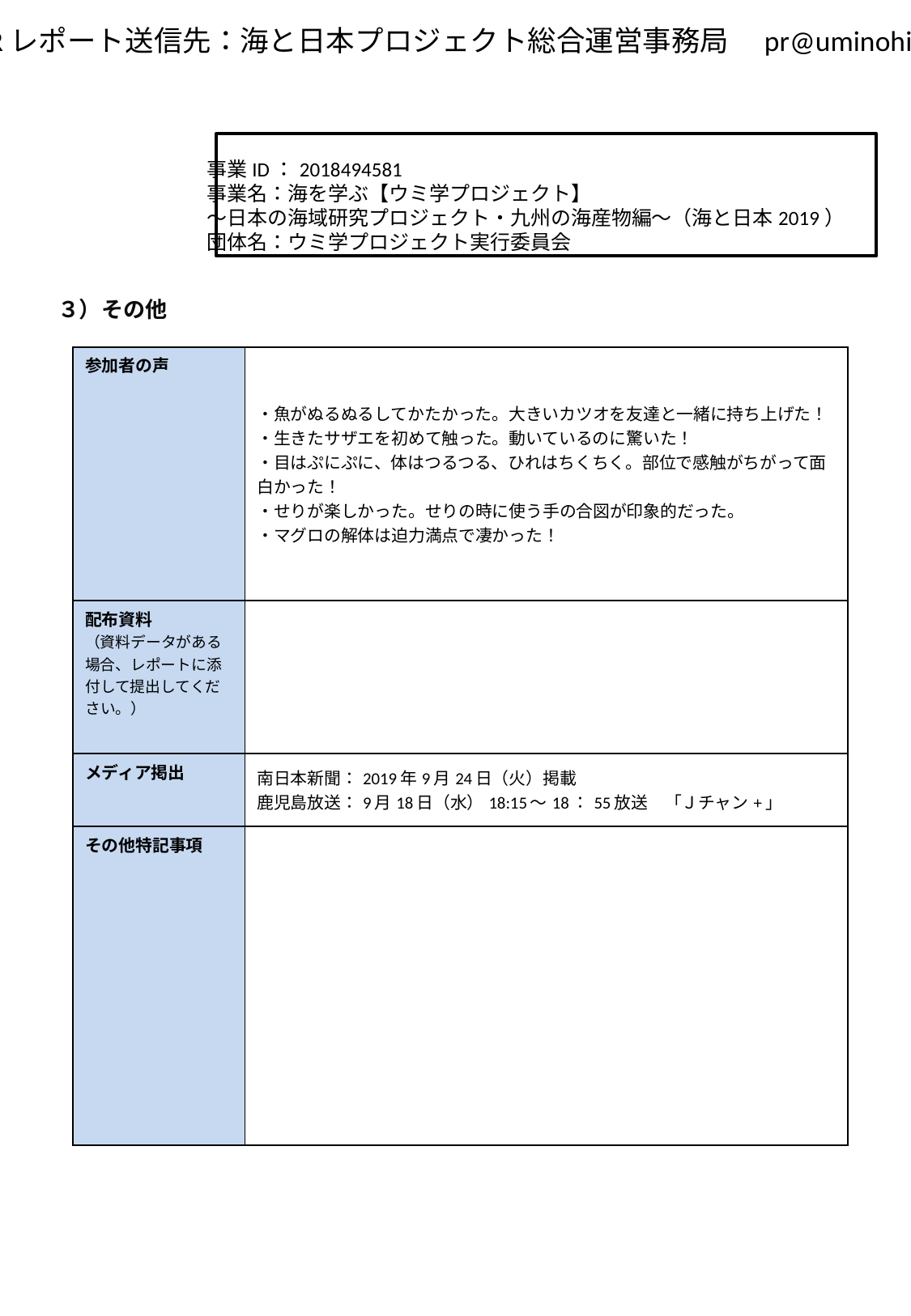

事業ID：2018494581
事業名：海を学ぶ【ウミ学プロジェクト】
～日本の海域研究プロジェクト・九州の海産物編～（海と日本2019）
団体名：ウミ学プロジェクト実行委員会
３）その他
| 参加者の声 | ・魚がぬるぬるしてかたかった。大きいカツオを友達と一緒に持ち上げた！ ・生きたサザエを初めて触った。動いているのに驚いた！ ・目はぷにぷに、体はつるつる、ひれはちくちく。部位で感触がちがって面白かった！ ・せりが楽しかった。せりの時に使う手の合図が印象的だった。 ・マグロの解体は迫力満点で凄かった！ |
| --- | --- |
| 配布資料 （資料データがある場合、レポートに添付して提出してください。） |  |
| メディア掲出 | 南日本新聞：2019年9月24日（火）掲載 鹿児島放送：9月18日（水）18:15～18：55放送　「Ｊチャン+」 |
| その他特記事項 |  |